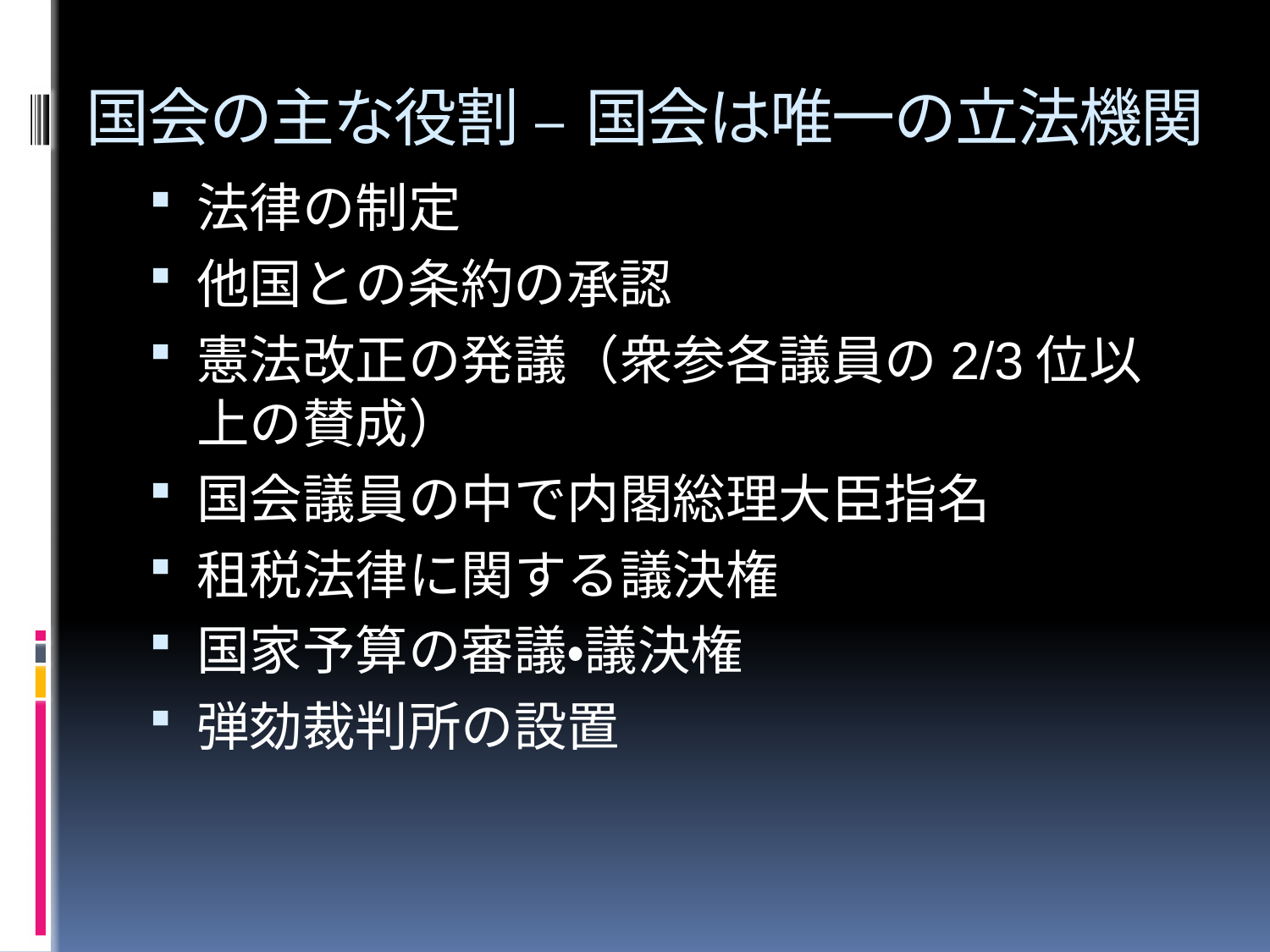

# 国会の主な役割-国会は唯一の立法機関
法律の制定
他国との条約の承認
憲法改正の発議（衆参各議員の2/3位以上の賛成）
国会議員の中で内閣総理大臣指名
租税法律に関する議決権
国家予算の審議・議決権
弾劾裁判所の設置